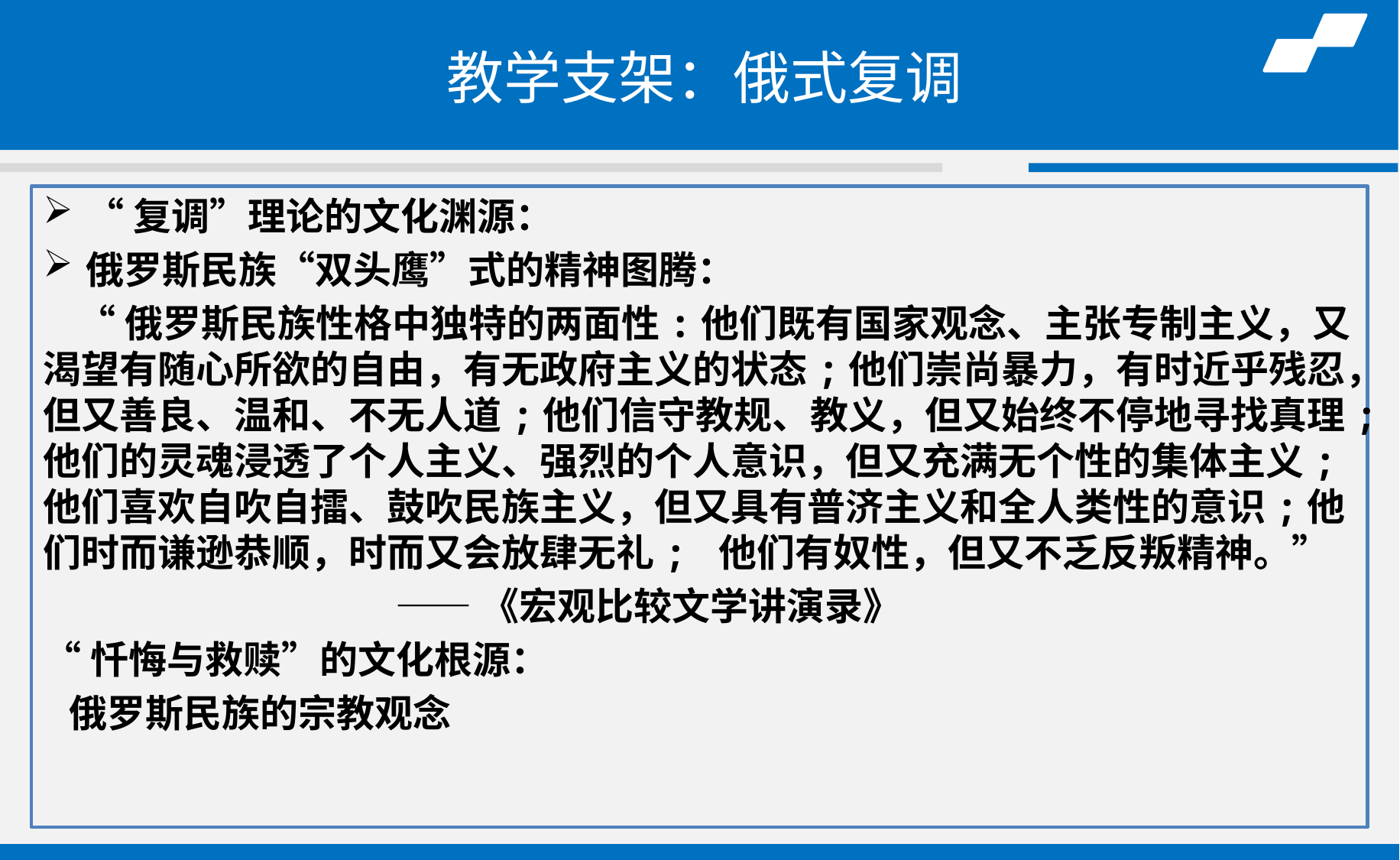

# 教学支架：俄式复调
“复调”理论的文化渊源：
俄罗斯民族“双头鹰”式的精神图腾：
    “俄罗斯民族性格中独特的两面性:他们既有国家观念、主张专制主义，又渴望有随心所欲的自由，有无政府主义的状态;他们崇尚暴力，有时近乎残忍，但又善良、温和、不无人道;他们信守教规、教义，但又始终不停地寻找真理;他们的灵魂浸透了个人主义、强烈的个人意识，但又充满无个性的集体主义;他们喜欢自吹自擂、鼓吹民族主义，但又具有普济主义和全人类性的意识;他们时而谦逊恭顺，时而又会放肆无礼; 他们有奴性，但又不乏反叛精神。”
                                         ——《宏观比较文学讲演录》
“忏悔与救赎”的文化根源：
  俄罗斯民族的宗教观念